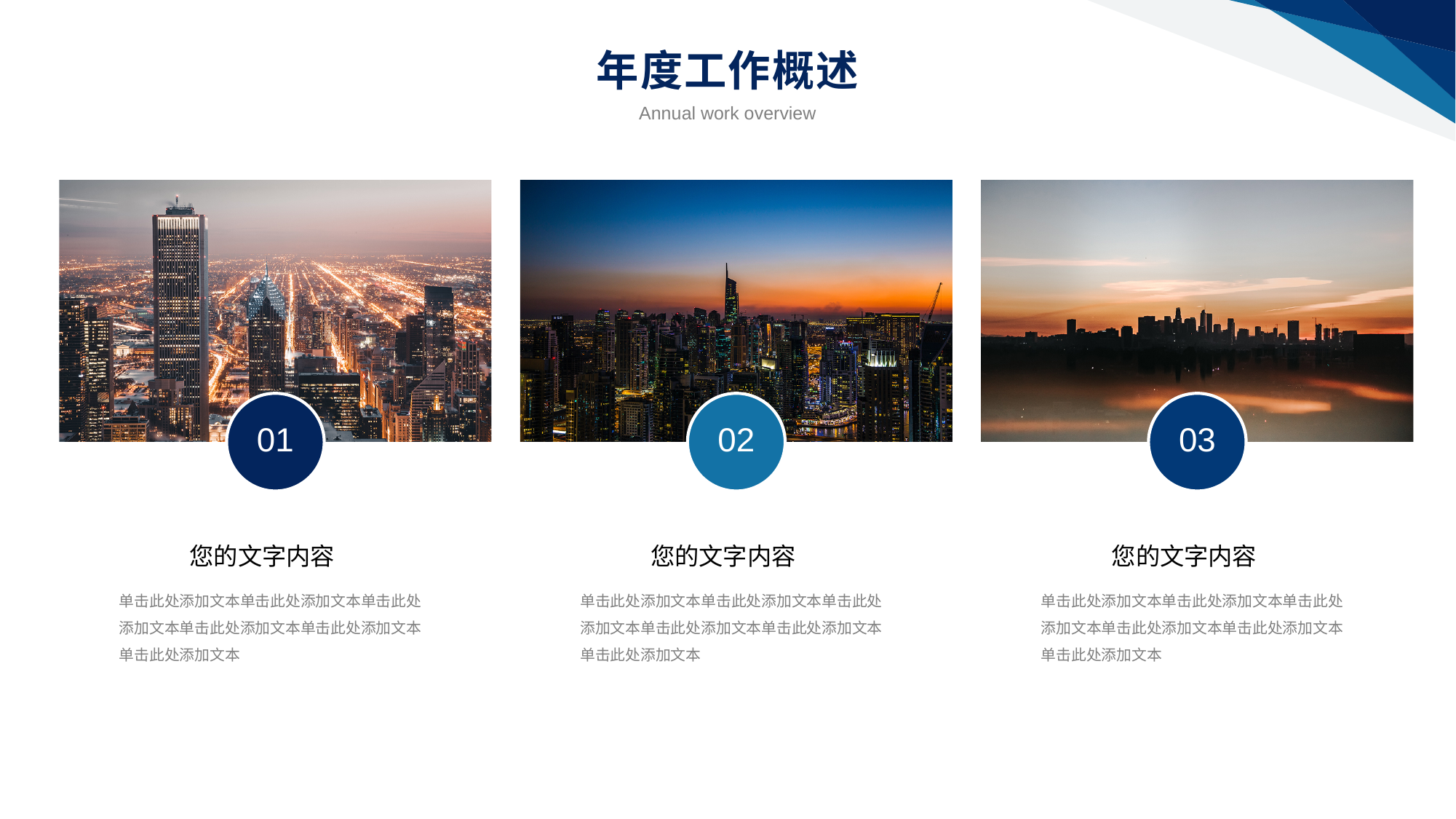

年度工作概述
Annual work overview

01
02
03
您的文字内容
单击此处添加文本单击此处添加文本单击此处添加文本单击此处添加文本单击此处添加文本单击此处添加文本

您的文字内容
单击此处添加文本单击此处添加文本单击此处添加文本单击此处添加文本单击此处添加文本单击此处添加文本

您的文字内容
单击此处添加文本单击此处添加文本单击此处添加文本单击此处添加文本单击此处添加文本单击此处添加文本